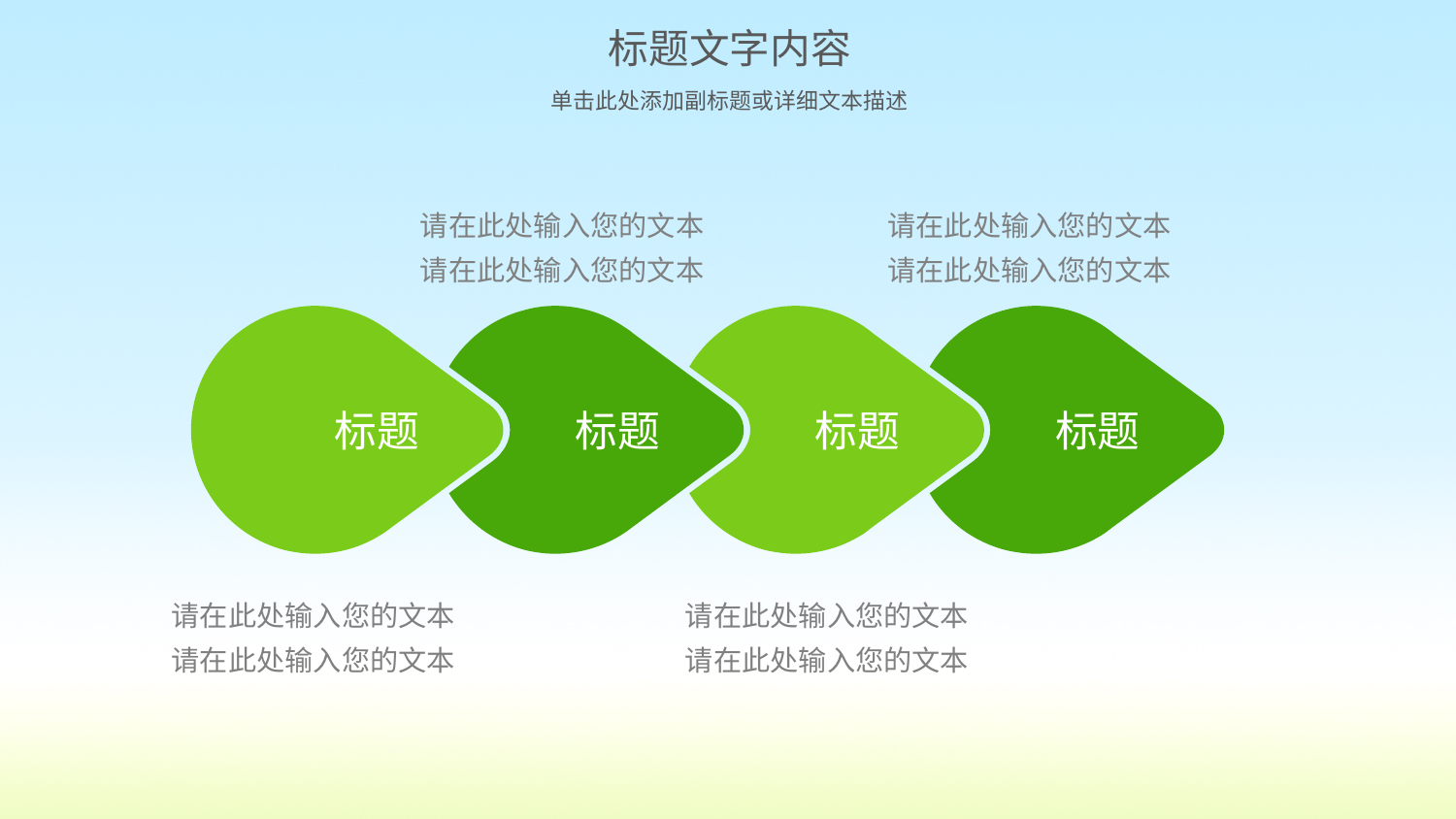

标题文字内容
单击此处添加副标题或详细文本描述
请在此处输入您的文本
请在此处输入您的文本
请在此处输入您的文本
请在此处输入您的文本

标题

标题

标题

标题
请在此处输入您的文本
请在此处输入您的文本
请在此处输入您的文本
请在此处输入您的文本